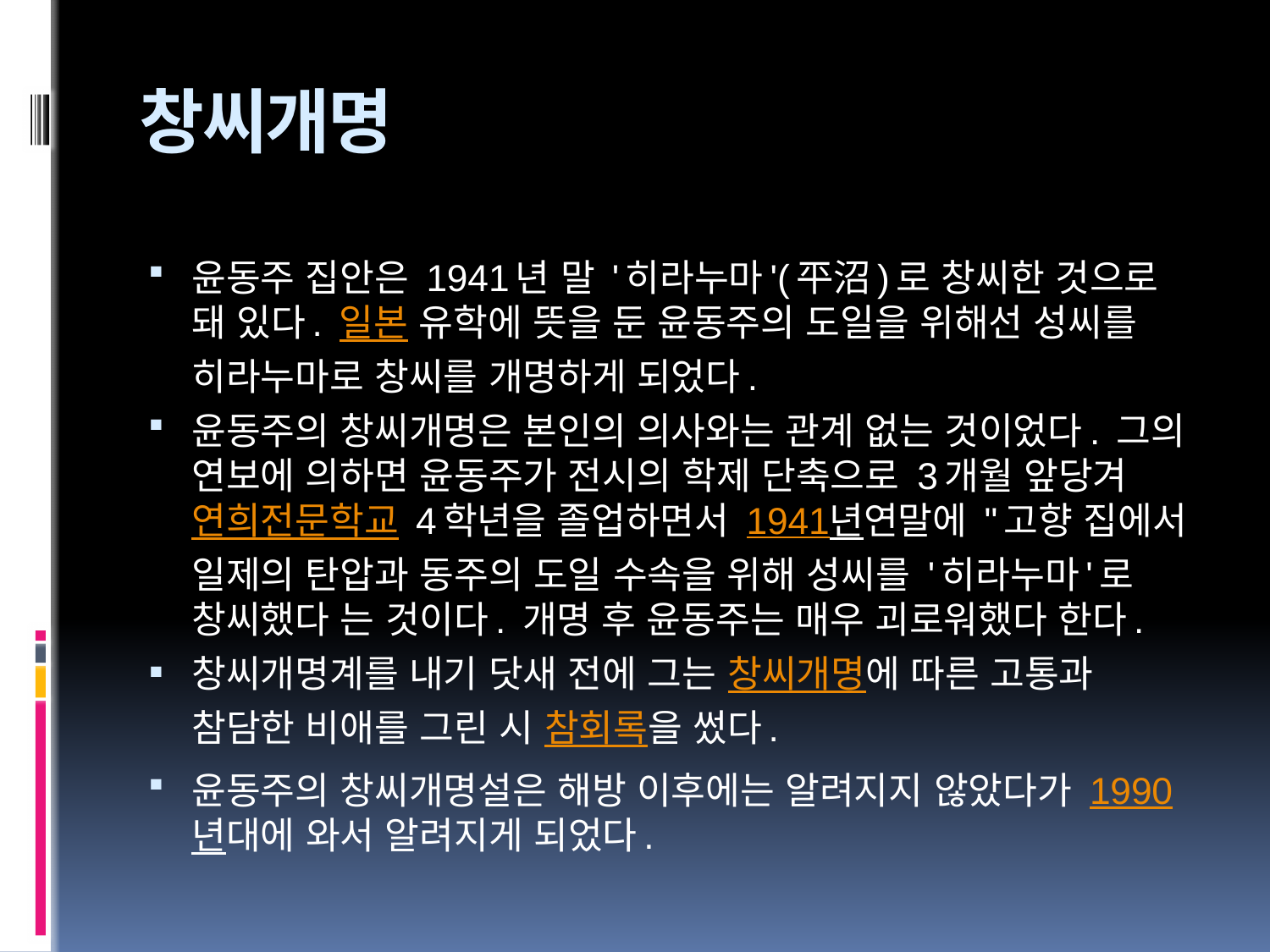

# 창씨개명
윤동주 집안은 1941년 말 '히라누마'(平沼)로 창씨한 것으로 돼 있다. 일본 유학에 뜻을 둔 윤동주의 도일을 위해선 성씨를 히라누마로 창씨를 개명하게 되었다.
윤동주의 창씨개명은 본인의 의사와는 관계 없는 것이었다. 그의 연보에 의하면 윤동주가 전시의 학제 단축으로 3개월 앞당겨 연희전문학교 4학년을 졸업하면서 1941년연말에 "고향 집에서 일제의 탄압과 동주의 도일 수속을 위해 성씨를 '히라누마'로 창씨했다 는 것이다. 개명 후 윤동주는 매우 괴로워했다 한다.
창씨개명계를 내기 닷새 전에 그는 창씨개명에 따른 고통과 참담한 비애를 그린 시 참회록을 썼다.
윤동주의 창씨개명설은 해방 이후에는 알려지지 않았다가 1990년대에 와서 알려지게 되었다.